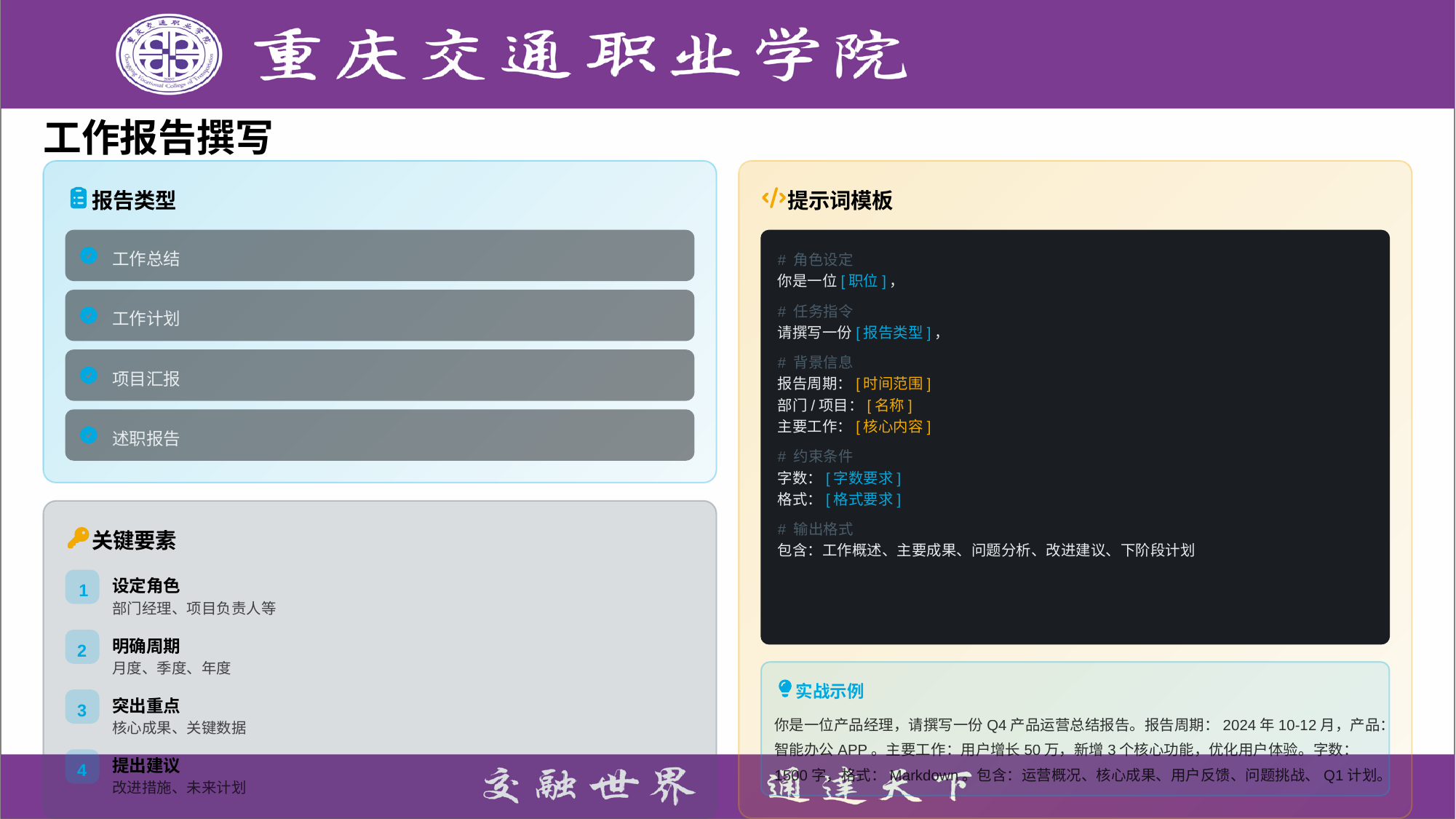

工作报告撰写

报告类型
提示词模板

工作总结

# 角色设定
你是一位[职位]，

# 任务指令
工作计划

请撰写一份[报告类型]，

# 背景信息
项目汇报

报告周期：[时间范围]
部门/项目：[名称]
主要工作：[核心内容]

述职报告

# 约束条件
字数：[字数要求]
格式：[格式要求]

# 输出格式
关键要素

包含：工作概述、主要成果、问题分析、改进建议、下阶段计划

设定角色
1
部门经理、项目负责人等

明确周期
2
月度、季度、年度

实战示例

突出重点
3
你是一位产品经理，请撰写一份Q4产品运营总结报告。报告周期：2024年10-12月，产品：智能办公APP。主要工作：用户增长50万，新增3个核心功能，优化用户体验。字数：1500字，格式：Markdown。包含：运营概况、核心成果、用户反馈、问题挑战、Q1计划。
核心成果、关键数据

提出建议
4
改进措施、未来计划